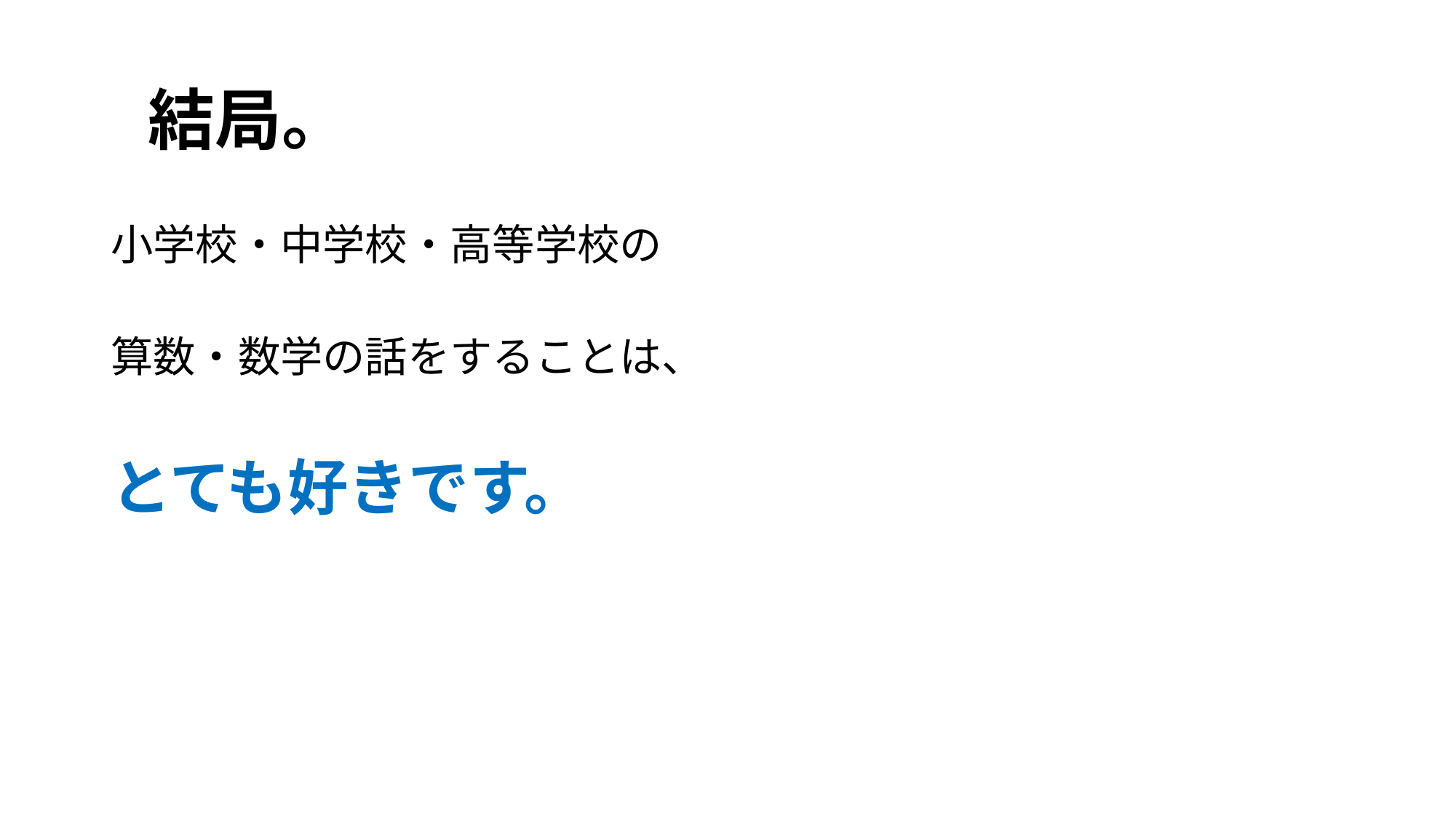

# 結局。
小学校・中学校・高等学校の
算数・数学の話をすることは、

とても好きです。